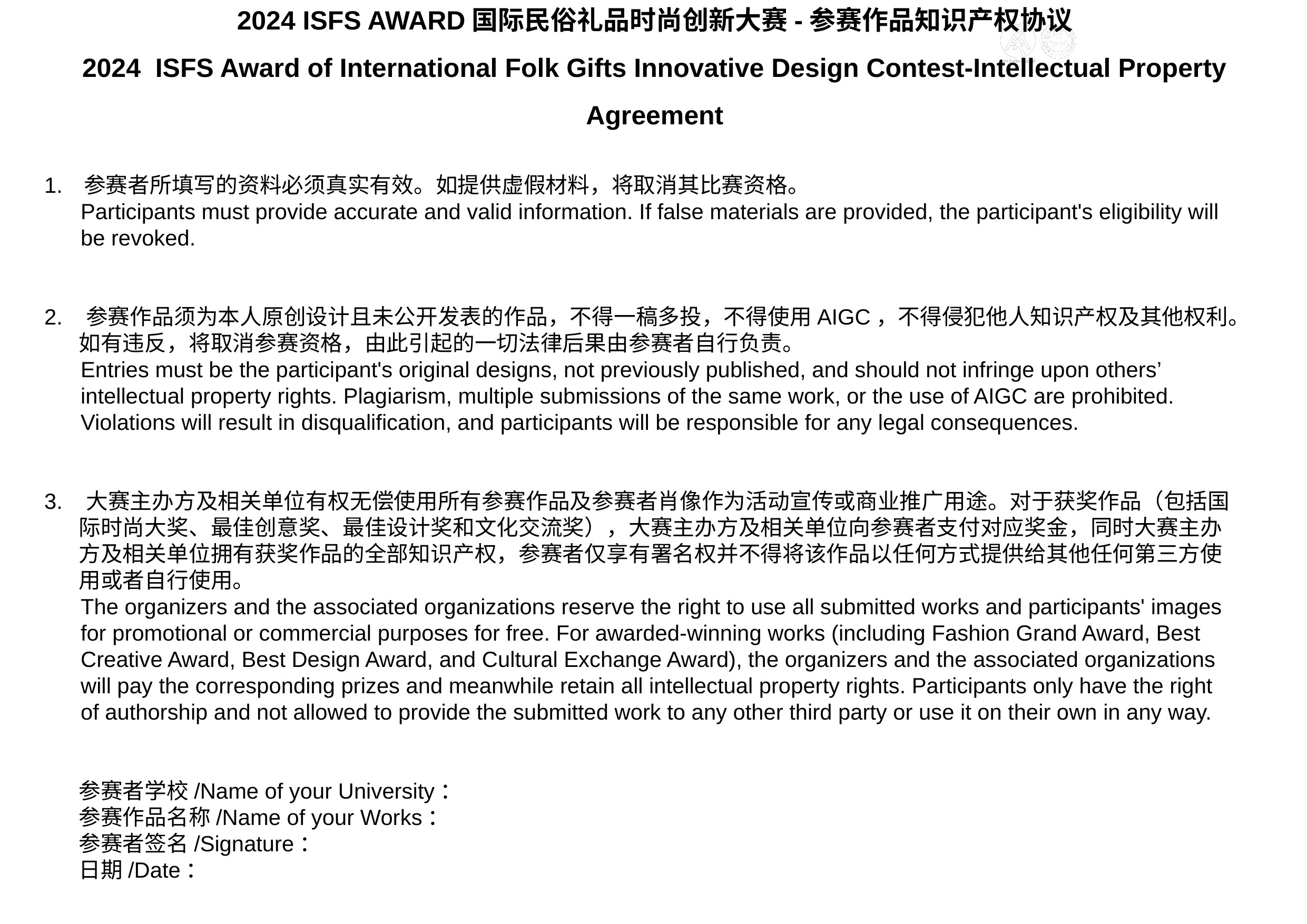

# 2024 ISFS AWARD国际民俗礼品时尚创新大赛-参赛作品知识产权协议 2024  ISFS Award of International Folk Gifts Innovative Design Contest-Intellectual Property Agreement
参赛者所填写的资料必须真实有效。如提供虚假材料，将取消其比赛资格。
      Participants must provide accurate and valid information. If false materials are provided, the participant's eligibility will
      be revoked.

2.   参赛作品须为本人原创设计且未公开发表的作品，不得一稿多投，不得使用AIGC，不得侵犯他人知识产权及其他权利。
      如有违反，将取消参赛资格，由此引起的一切法律后果由参赛者自行负责。
      Entries must be the participant's original designs, not previously published, and should not infringe upon others’
      intellectual property rights. Plagiarism, multiple submissions of the same work, or the use of AIGC are prohibited.
      Violations will result in disqualification, and participants will be responsible for any legal consequences.

3.   大赛主办方及相关单位有权无偿使用所有参赛作品及参赛者肖像作为活动宣传或商业推广用途。对于获奖作品（包括国
      际时尚大奖、最佳创意奖、最佳设计奖和文化交流奖），大赛主办方及相关单位向参赛者支付对应奖金，同时大赛主办
      方及相关单位拥有获奖作品的全部知识产权，参赛者仅享有署名权并不得将该作品以任何方式提供给其他任何第三方使
      用或者自行使用。
      The organizers and the associated organizations reserve the right to use all submitted works and participants' images
      for promotional or commercial purposes for free. For awarded-winning works (including Fashion Grand Award, Best
      Creative Award, Best Design Award, and Cultural Exchange Award), the organizers and the associated organizations
      will pay the corresponding prizes and meanwhile retain all intellectual property rights. Participants only have the right
      of authorship and not allowed to provide the submitted work to any other third party or use it on their own in any way.

      参赛者学校/Name of your University：
      参赛作品名称/Name of your Works：
      参赛者签名/Signature：
      日期/Date：